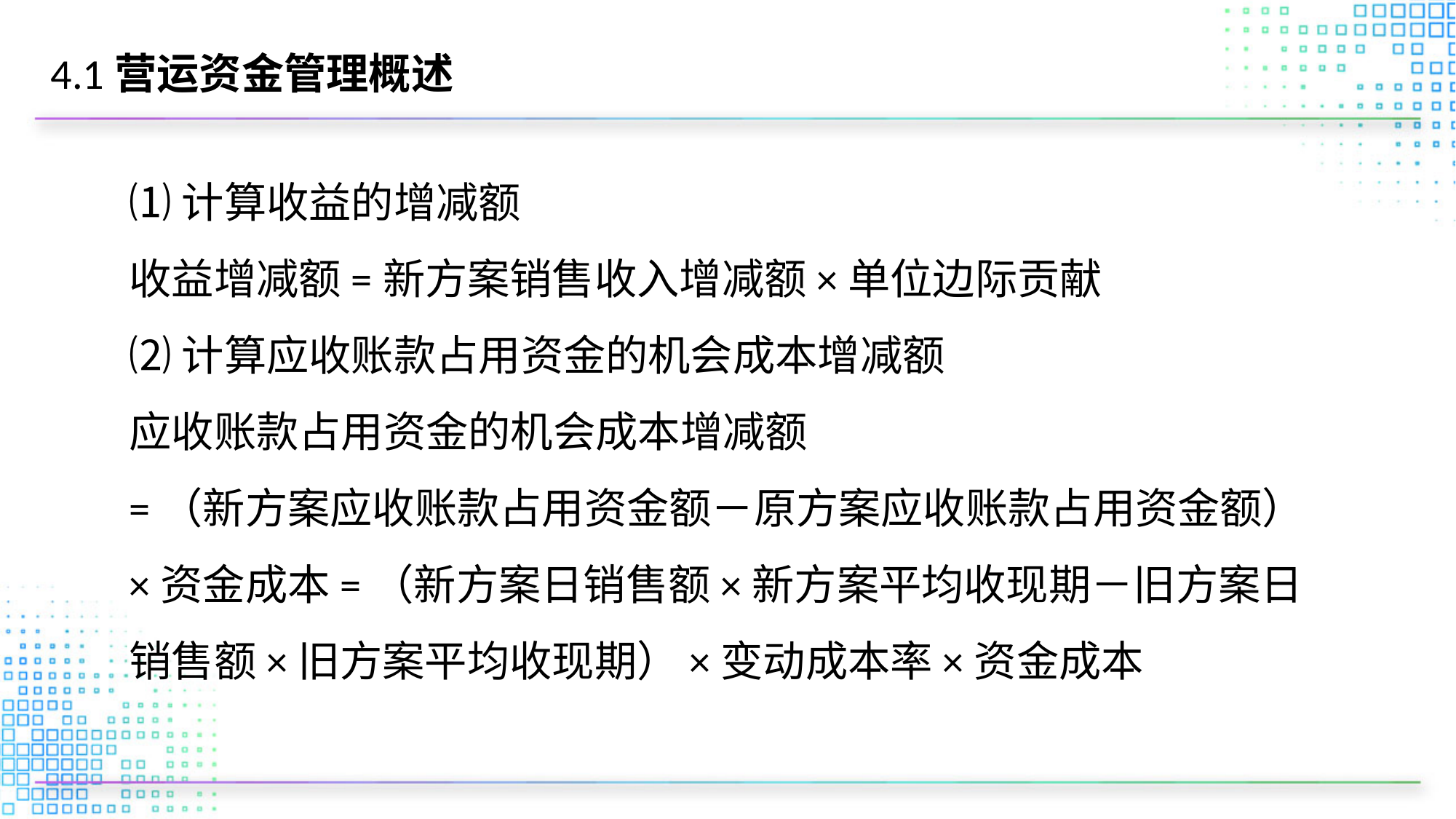

# 4.1营运资金管理概述
⑴计算收益的增减额
收益增减额=新方案销售收入增减额×单位边际贡献
⑵计算应收账款占用资金的机会成本增减额
应收账款占用资金的机会成本增减额
=（新方案应收账款占用资金额－原方案应收账款占用资金额）×资金成本=（新方案日销售额×新方案平均收现期－旧方案日销售额×旧方案平均收现期）×变动成本率×资金成本